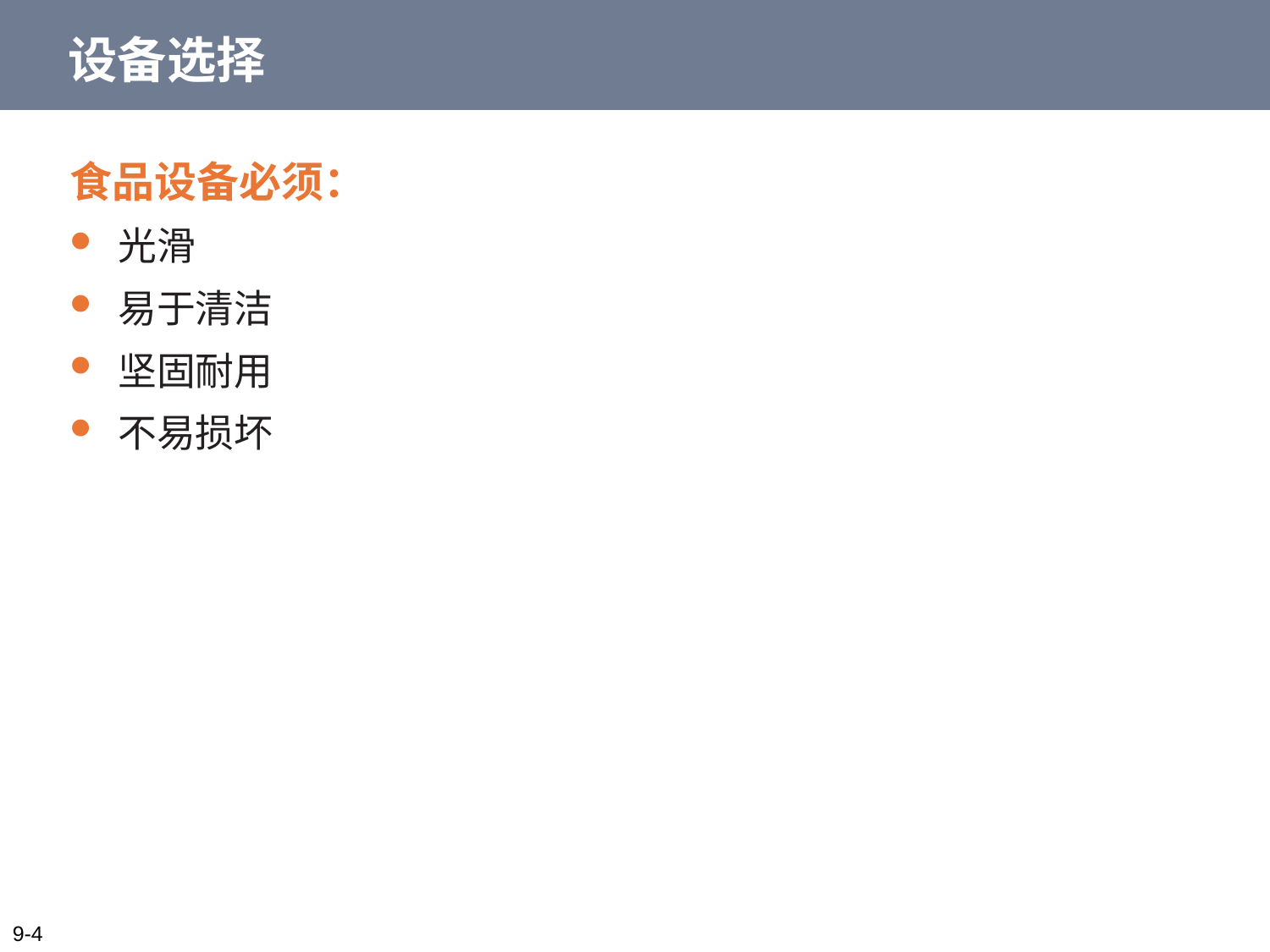

# 设备选择
食品设备必须：
光滑
易于清洁
坚固耐用
不易损坏
9-4